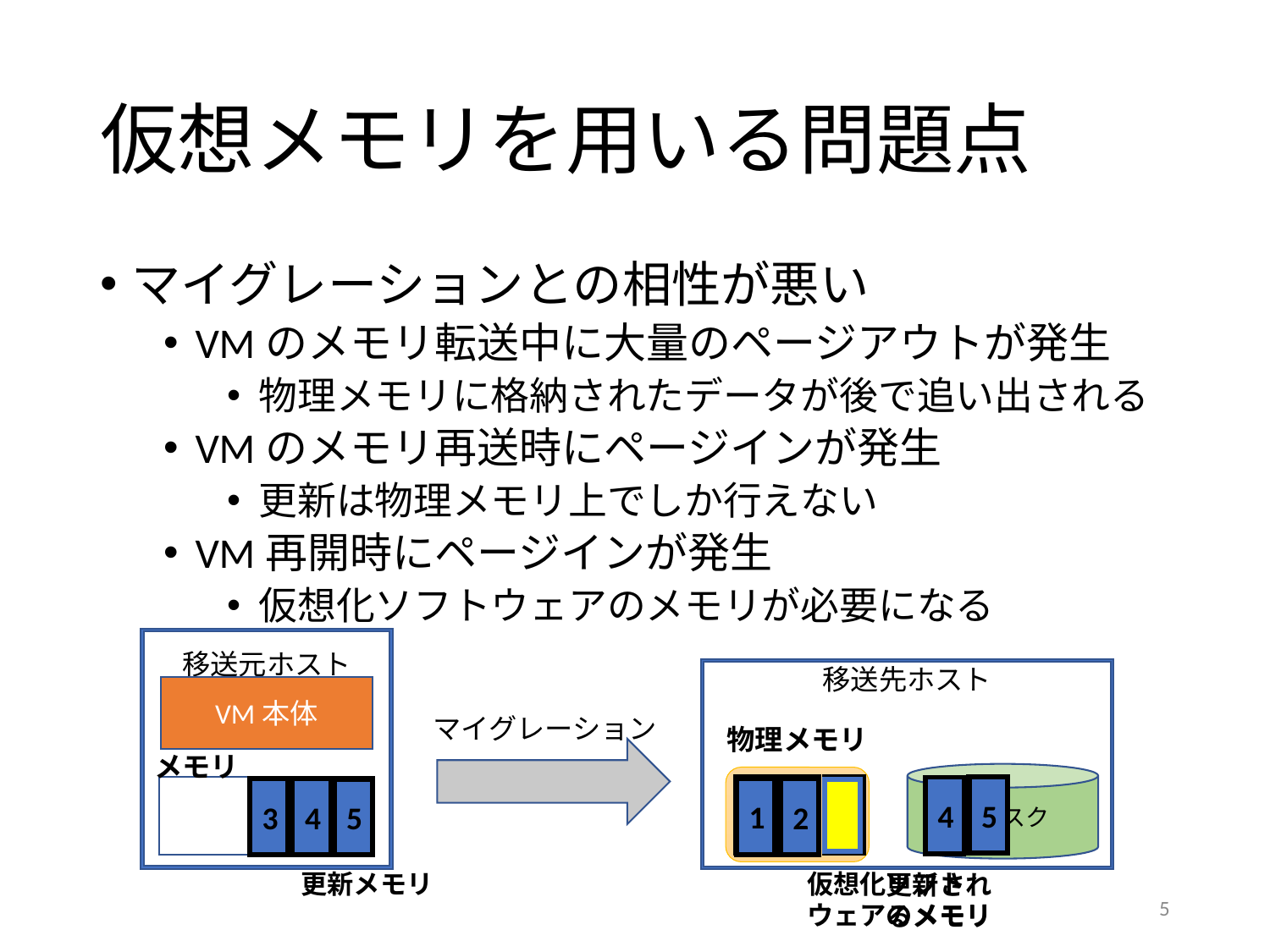

# 仮想メモリを用いる問題点
マイグレーションとの相性が悪い
VMのメモリ転送中に大量のページアウトが発生
物理メモリに格納されたデータが後で追い出される
VMのメモリ再送時にページインが発生
更新は物理メモリ上でしか行えない
VM再開時にページインが発生
仮想化ソフトウェアのメモリが必要になる

移送元ホスト

VM本体
移送先ホスト

マイグレーション
物理メモリ

メモリ
ディスク

4
1
2
3
5

4
4
1
3
4
2
5

更新メモリ
仮想化ソフトウェアのメモリ
更新されるメモリ
5